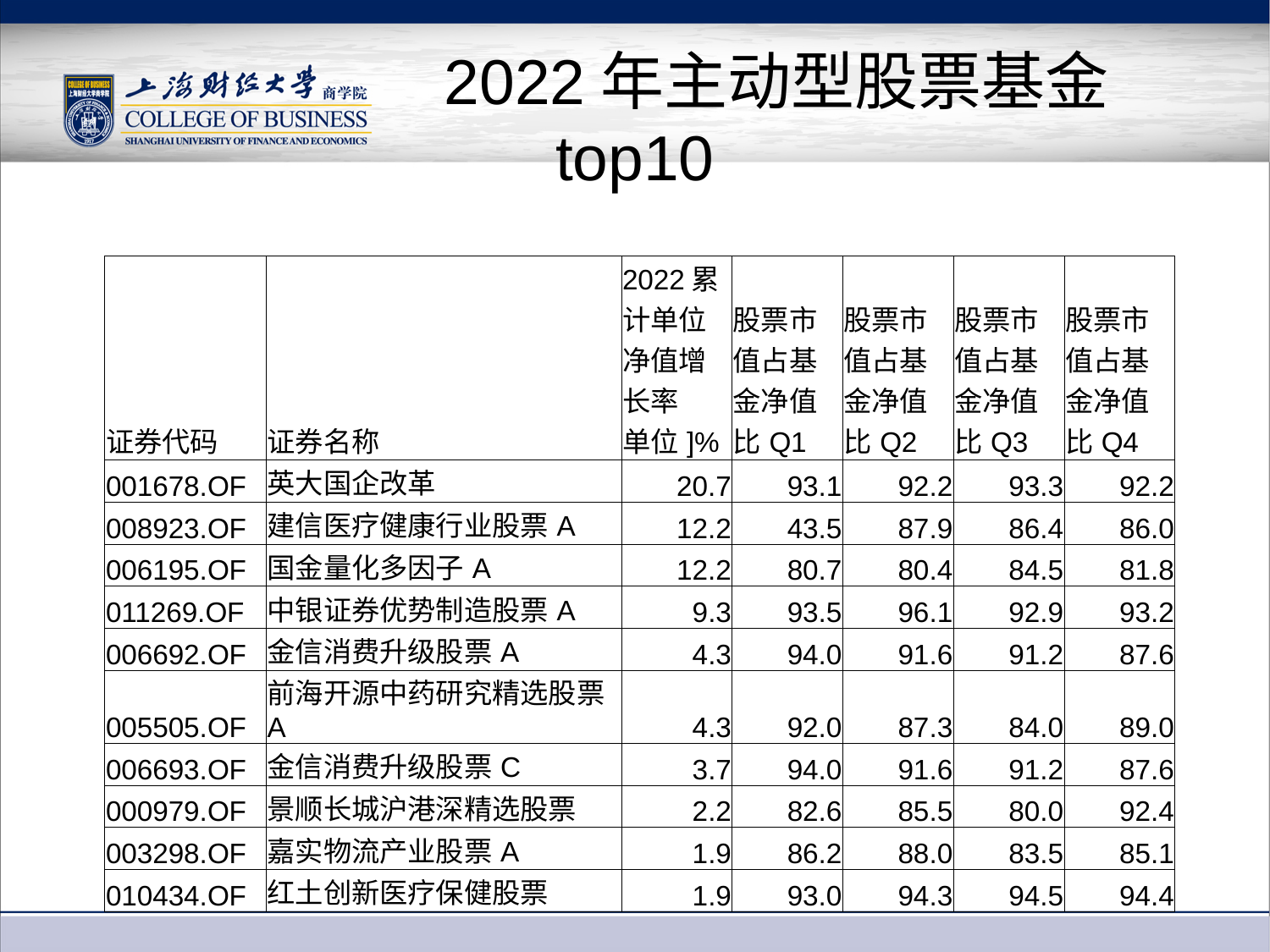

# 2022年主动型股票基金top10
| 证券代码 | 证券名称 | 2022累计单位净值增长率 单位]% | 股票市值占基金净值比Q1 | 股票市值占基金净值比Q2 | 股票市值占基金净值比Q3 | 股票市值占基金净值比Q4 |
| --- | --- | --- | --- | --- | --- | --- |
| 001678.OF | 英大国企改革 | 20.7 | 93.1 | 92.2 | 93.3 | 92.2 |
| 008923.OF | 建信医疗健康行业股票A | 12.2 | 43.5 | 87.9 | 86.4 | 86.0 |
| 006195.OF | 国金量化多因子A | 12.2 | 80.7 | 80.4 | 84.5 | 81.8 |
| 011269.OF | 中银证券优势制造股票A | 9.3 | 93.5 | 96.1 | 92.9 | 93.2 |
| 006692.OF | 金信消费升级股票A | 4.3 | 94.0 | 91.6 | 91.2 | 87.6 |
| 005505.OF | 前海开源中药研究精选股票A | 4.3 | 92.0 | 87.3 | 84.0 | 89.0 |
| 006693.OF | 金信消费升级股票C | 3.7 | 94.0 | 91.6 | 91.2 | 87.6 |
| 000979.OF | 景顺长城沪港深精选股票 | 2.2 | 82.6 | 85.5 | 80.0 | 92.4 |
| 003298.OF | 嘉实物流产业股票A | 1.9 | 86.2 | 88.0 | 83.5 | 85.1 |
| 010434.OF | 红土创新医疗保健股票 | 1.9 | 93.0 | 94.3 | 94.5 | 94.4 |